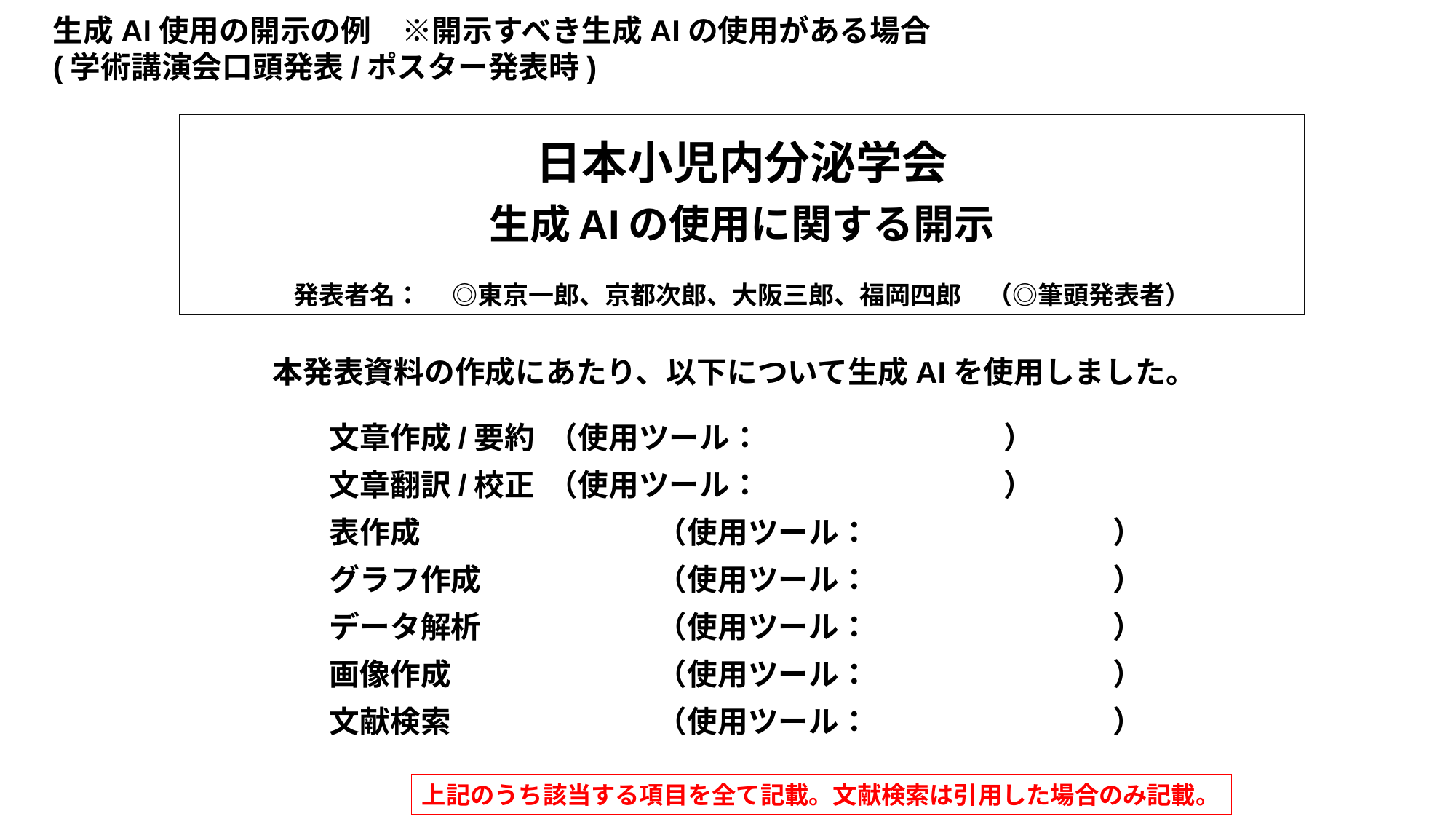

生成AI使用の開示の例　※開示すべき生成AIの使用がある場合
(学術講演会口頭発表/ポスター発表時)
日本小児内分泌学会
生成AIの使用に関する開示
　
発表者名：　 ◎東京一郎、京都次郎、大阪三郎、福岡四郎　（◎筆頭発表者）
本発表資料の作成にあたり、以下について生成AIを使用しました。

文章作成/要約	（使用ツール：　　　　　　　　）
文章翻訳/校正	（使用ツール：　　　　　　　　）
表作成			（使用ツール：　　　　　　　　）
グラフ作成		（使用ツール：　　　　　　　　）
データ解析		（使用ツール：　　　　　　　　）
画像作成　　		（使用ツール：　　　　　　　　）
文献検索		（使用ツール：　　　　　　　　）
上記のうち該当する項目を全て記載。文献検索は引用した場合のみ記載。